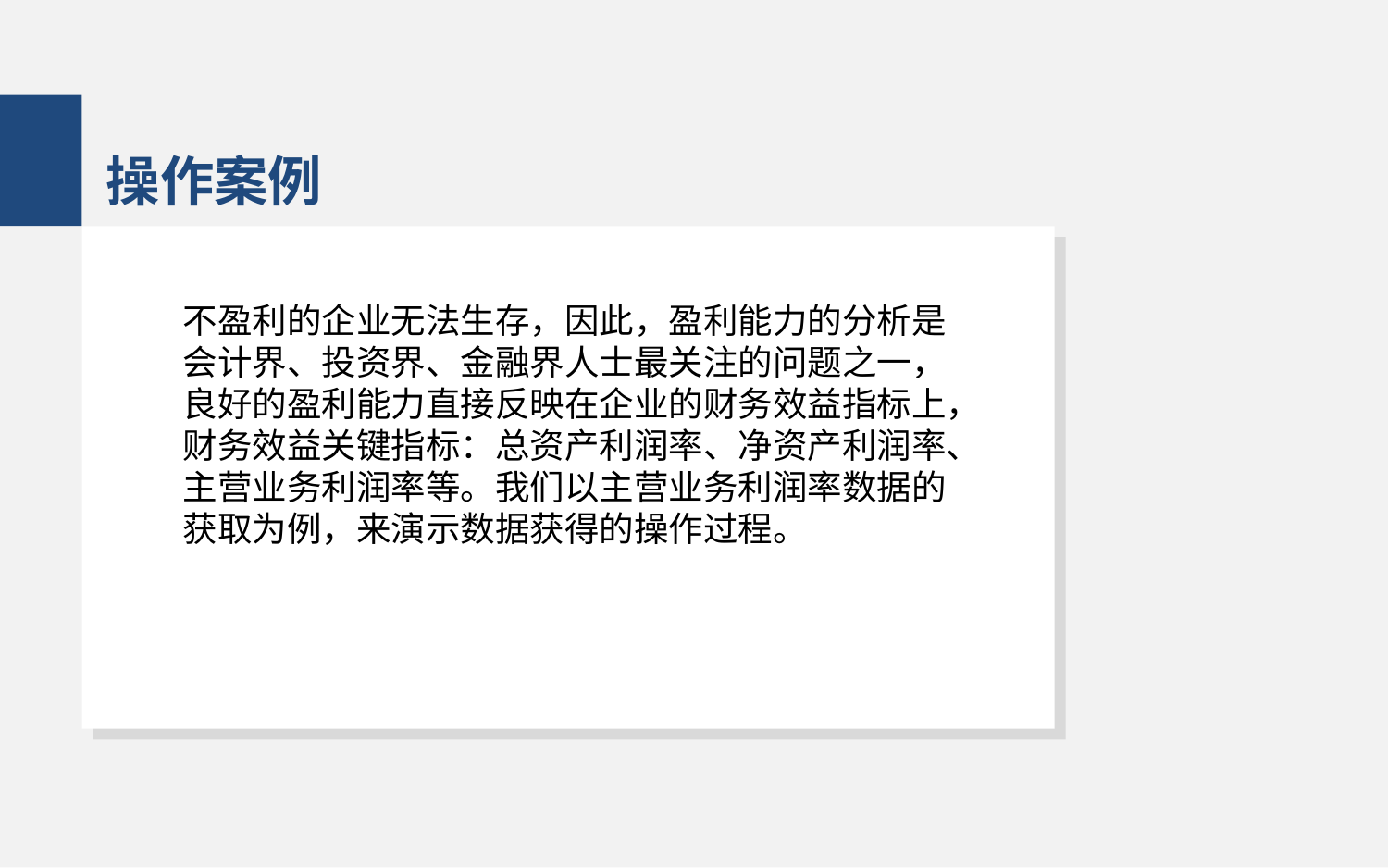

操作案例
不盈利的企业无法生存，因此，盈利能力的分析是会计界、投资界、金融界人士最关注的问题之一，良好的盈利能力直接反映在企业的财务效益指标上，财务效益关键指标：总资产利润率、净资产利润率、主营业务利润率等。我们以主营业务利润率数据的获取为例，来演示数据获得的操作过程。